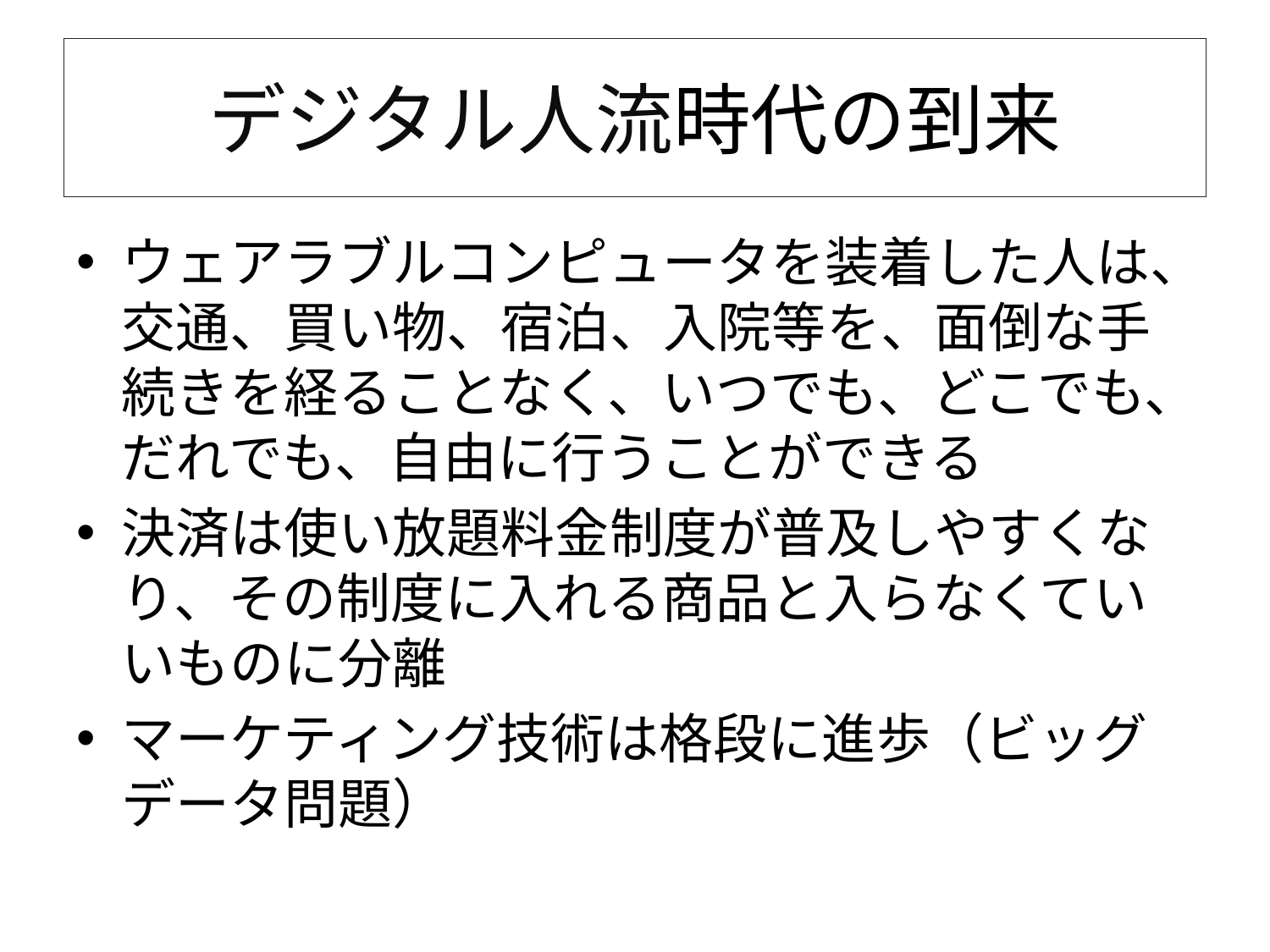

# デジタル人流時代の到来
ウェアラブルコンピュータを装着した人は、交通、買い物、宿泊、入院等を、面倒な手続きを経ることなく、いつでも、どこでも、だれでも、自由に行うことができる
決済は使い放題料金制度が普及しやすくなり、その制度に入れる商品と入らなくていいものに分離
マーケティング技術は格段に進歩（ビッグデータ問題）